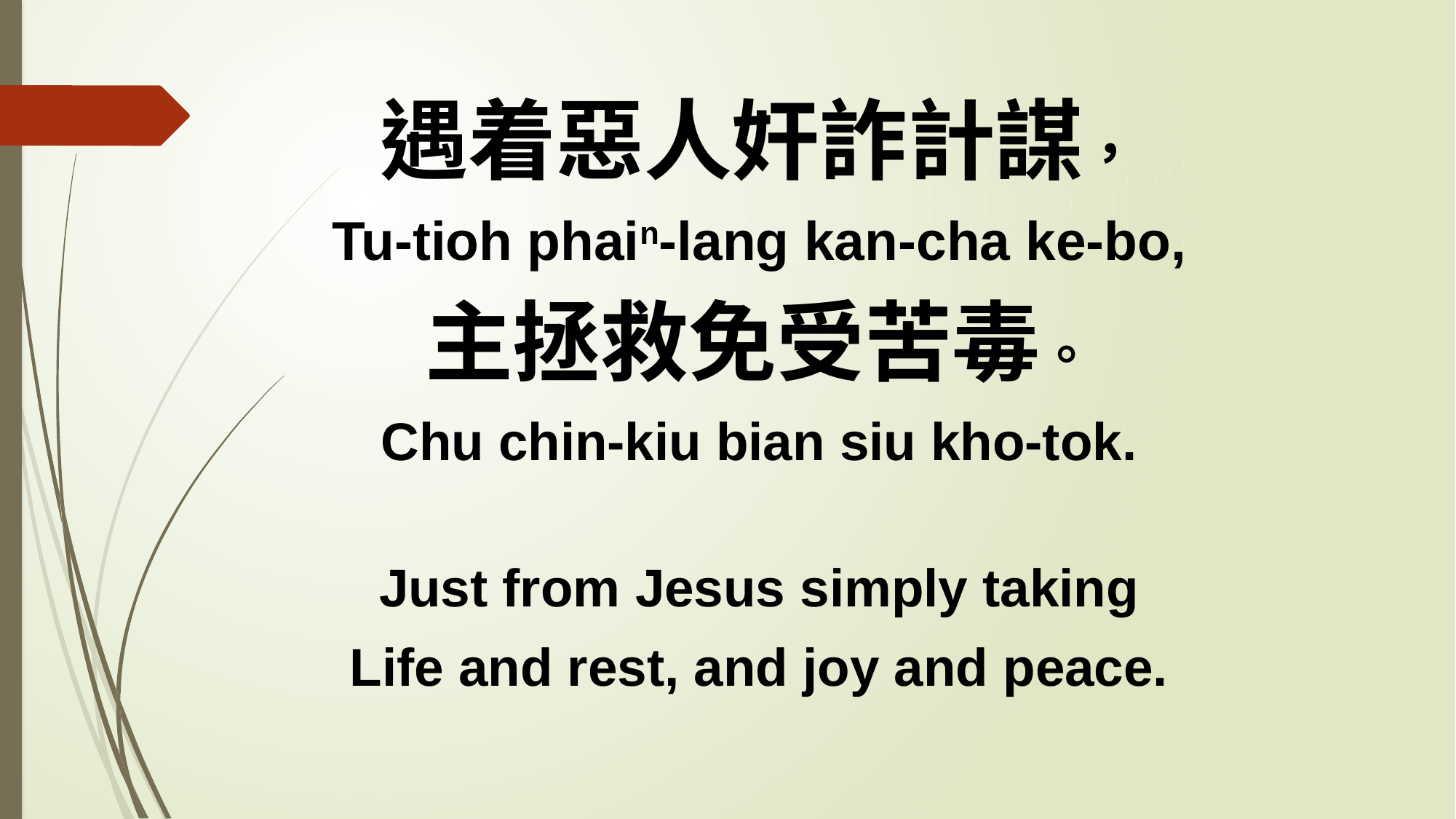

遇着惡人奸詐計謀，
Tu-tioh phain-lang kan-cha ke-bo,
主拯救免受苦毒。
Chu chin-kiu bian siu kho-tok.

Just from Jesus simply taking
Life and rest, and joy and peace.